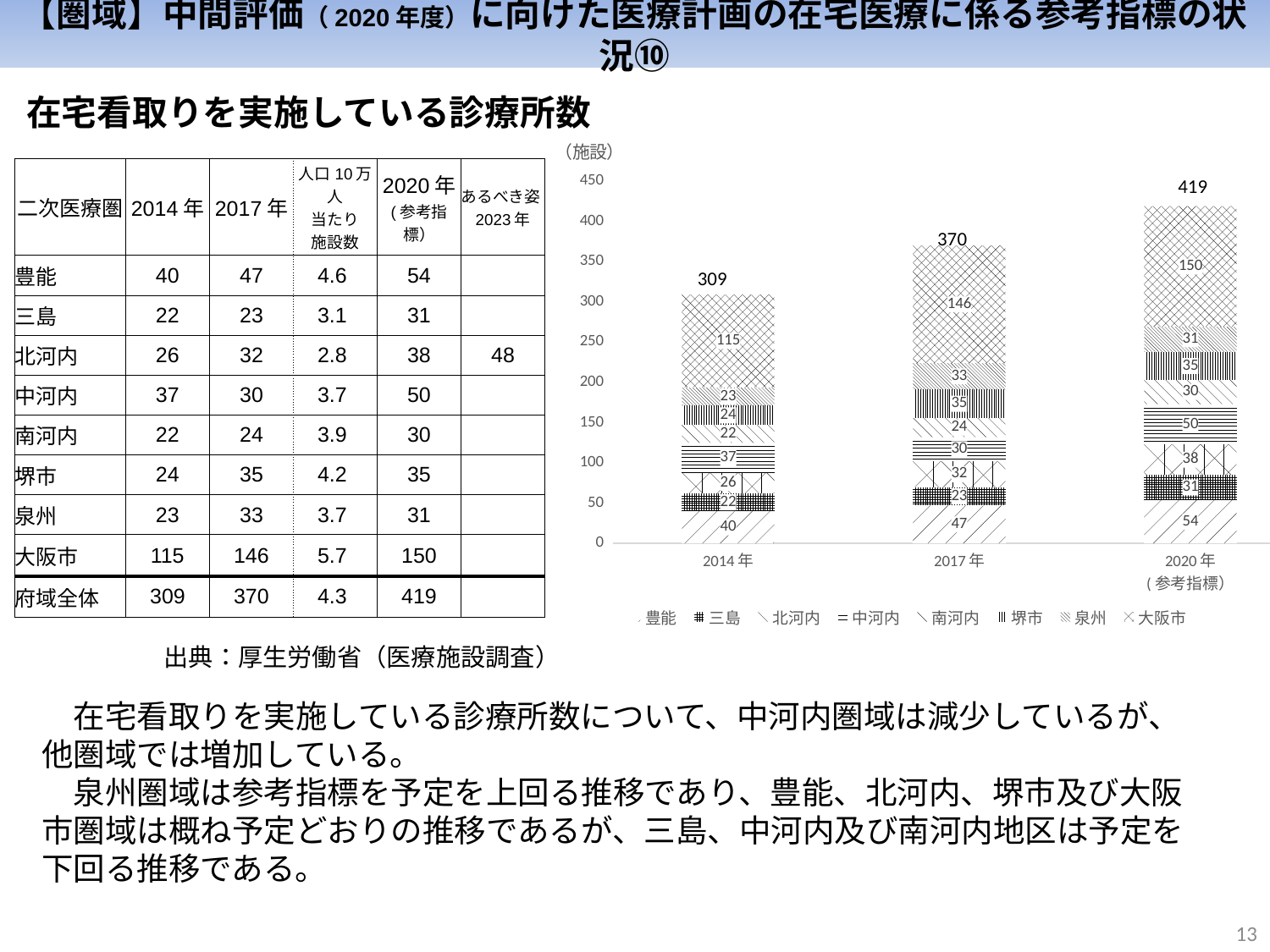

【圏域】中間評価（2020年度）に向けた医療計画の在宅医療に係る参考指標の状況⑩
在宅看取りを実施している診療所数

### Chart

| Category | 豊能 | 三島 | 北河内 | 中河内 | 南河内 | 堺市 | 泉州 | 大阪市 |
|---|---|---|---|---|---|---|---|---|
| 2014年 | 40.0 | 22.0 | 26.0 | 37.0 | 22.0 | 24.0 | 23.0 | 115.0 |
| 2017年 | 47.0 | 23.0 | 32.0 | 30.0 | 24.0 | 35.0 | 33.0 | 146.0 |
| 2020年
(参考指標） | 54.0 | 31.0 | 38.0 | 50.0 | 30.0 | 35.0 | 31.0 | 150.0 |
| 二次医療圏 | 2014年 | 2017年 | 人口10万人
当たり
施設数 | 2020年
(参考指標） | あるべき姿2023年 |
| --- | --- | --- | --- | --- | --- |
| 豊能 | 40 | 47 | 4.6 | 54 |  |
| 三島 | 22 | 23 | 3.1 | 31 |  |
| 北河内 | 26 | 32 | 2.8 | 38 | 48 |
| 中河内 | 37 | 30 | 3.7 | 50 |  |
| 南河内 | 22 | 24 | 3.9 | 30 |  |
| 堺市 | 24 | 35 | 4.2 | 35 |  |
| 泉州 | 23 | 33 | 3.7 | 31 |  |
| 大阪市 | 115 | 146 | 5.7 | 150 |  |
| 府域全体 | 309 | 370 | 4.3 | 419 |  |
419
370
309
出典：厚生労働省（医療施設調査）
　在宅看取りを実施している診療所数について、中河内圏域は減少しているが、他圏域では増加している。
　泉州圏域は参考指標を予定を上回る推移であり、豊能、北河内、堺市及び大阪市圏域は概ね予定どおりの推移であるが、三島、中河内及び南河内地区は予定を下回る推移である。
13